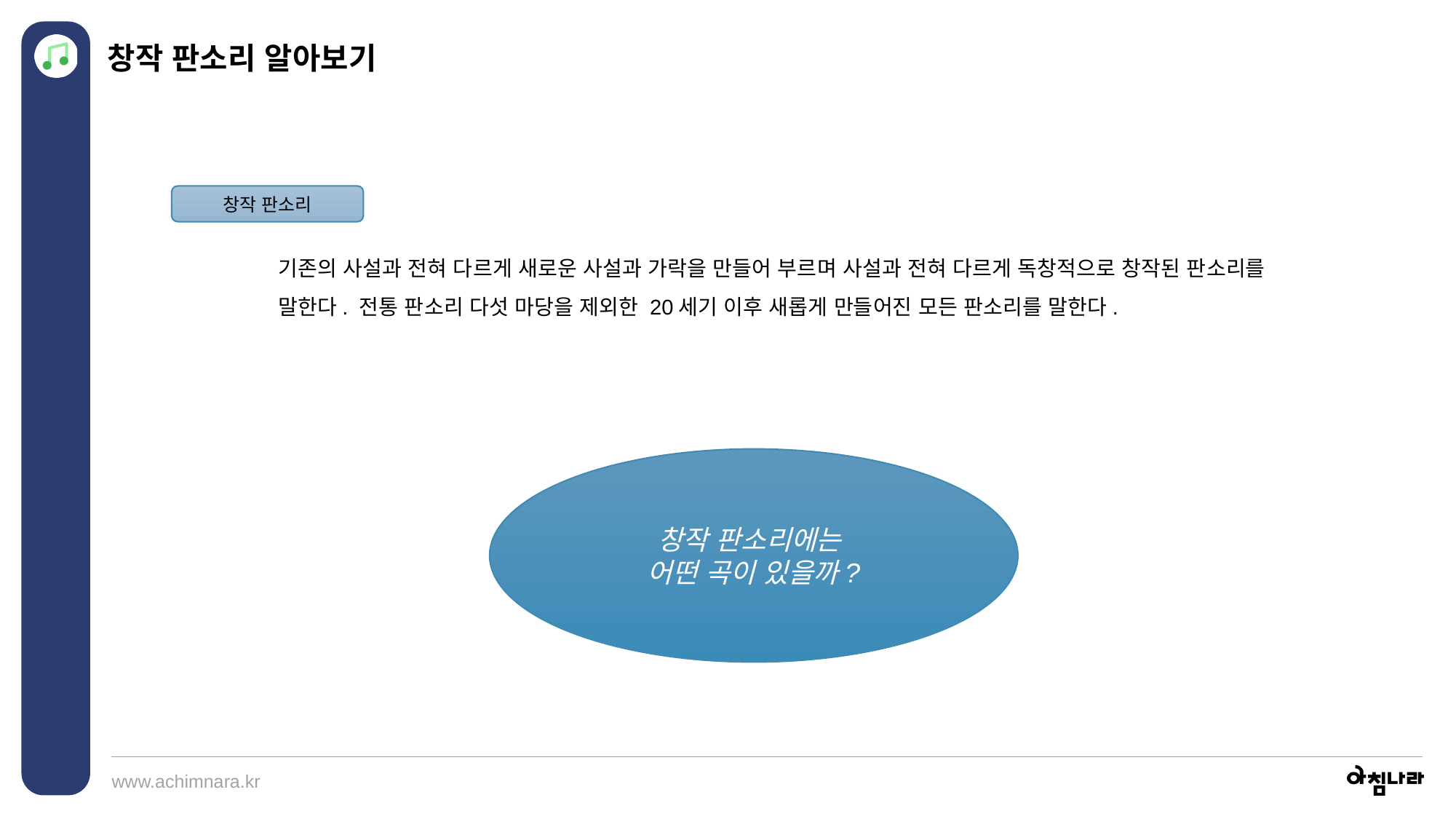

창작 판소리 알아보기
창작 판소리
기존의 사설과 전혀 다르게 새로운 사설과 가락을 만들어 부르며 사설과 전혀 다르게 독창적으로 창작된 판소리를 말한다. 전통 판소리 다섯 마당을 제외한 20세기 이후 새롭게 만들어진 모든 판소리를 말한다.
창작 판소리에는
어떤 곡이 있을까?